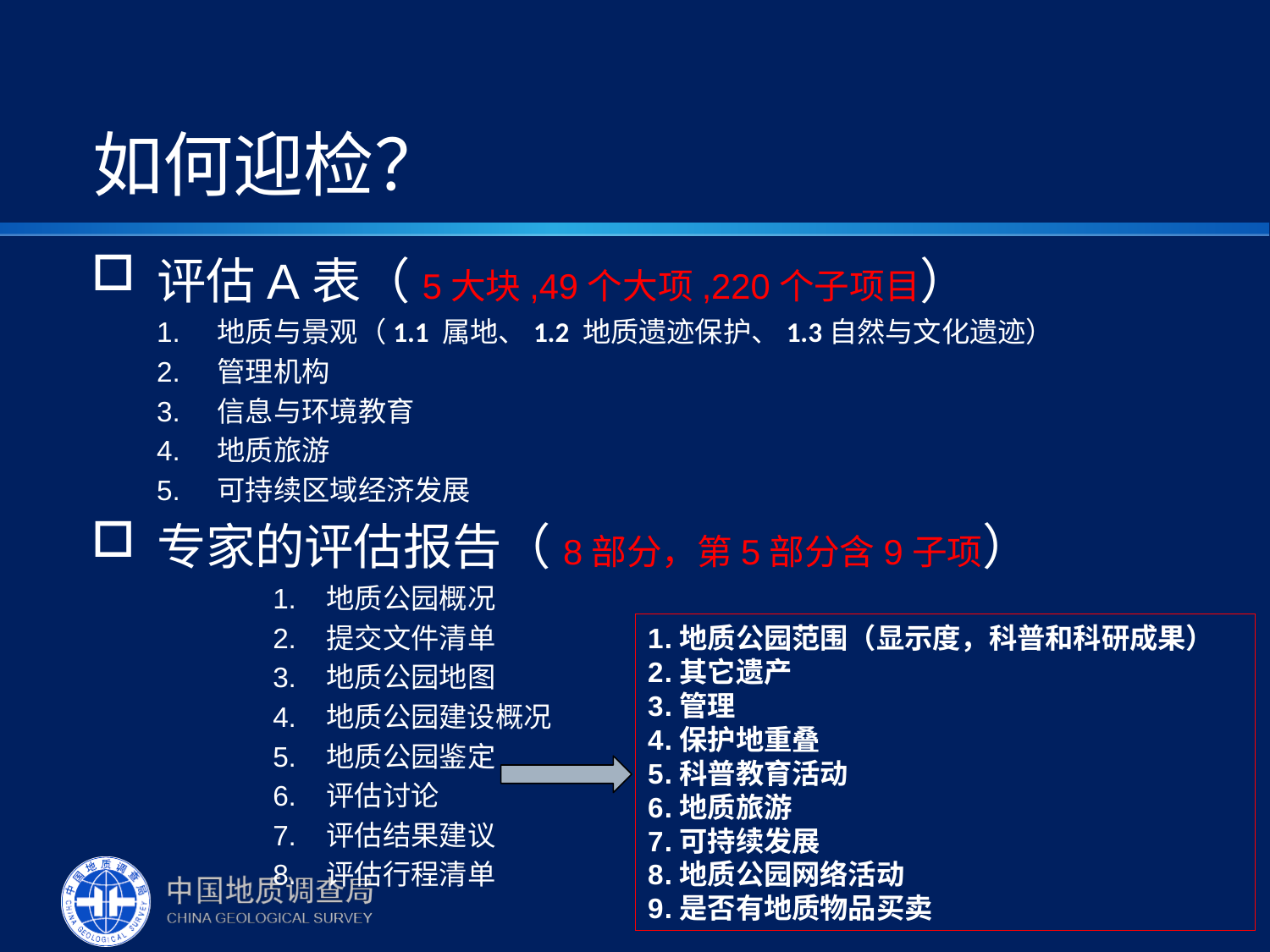

# 如何迎检？
评估A表（5大块,49个大项,220个子项目）
地质与景观（1.1 属地、1.2 地质遗迹保护、1.3自然与文化遗迹）
管理机构
信息与环境教育
地质旅游
可持续区域经济发展
专家的评估报告（8部分，第5部分含9子项）
地质公园概况
提交文件清单
地质公园地图
地质公园建设概况
地质公园鉴定
评估讨论
评估结果建议
评估行程清单

地质公园范围（显示度，科普和科研成果）
其它遗产
管理
保护地重叠
科普教育活动
地质旅游
可持续发展
地质公园网络活动
是否有地质物品买卖